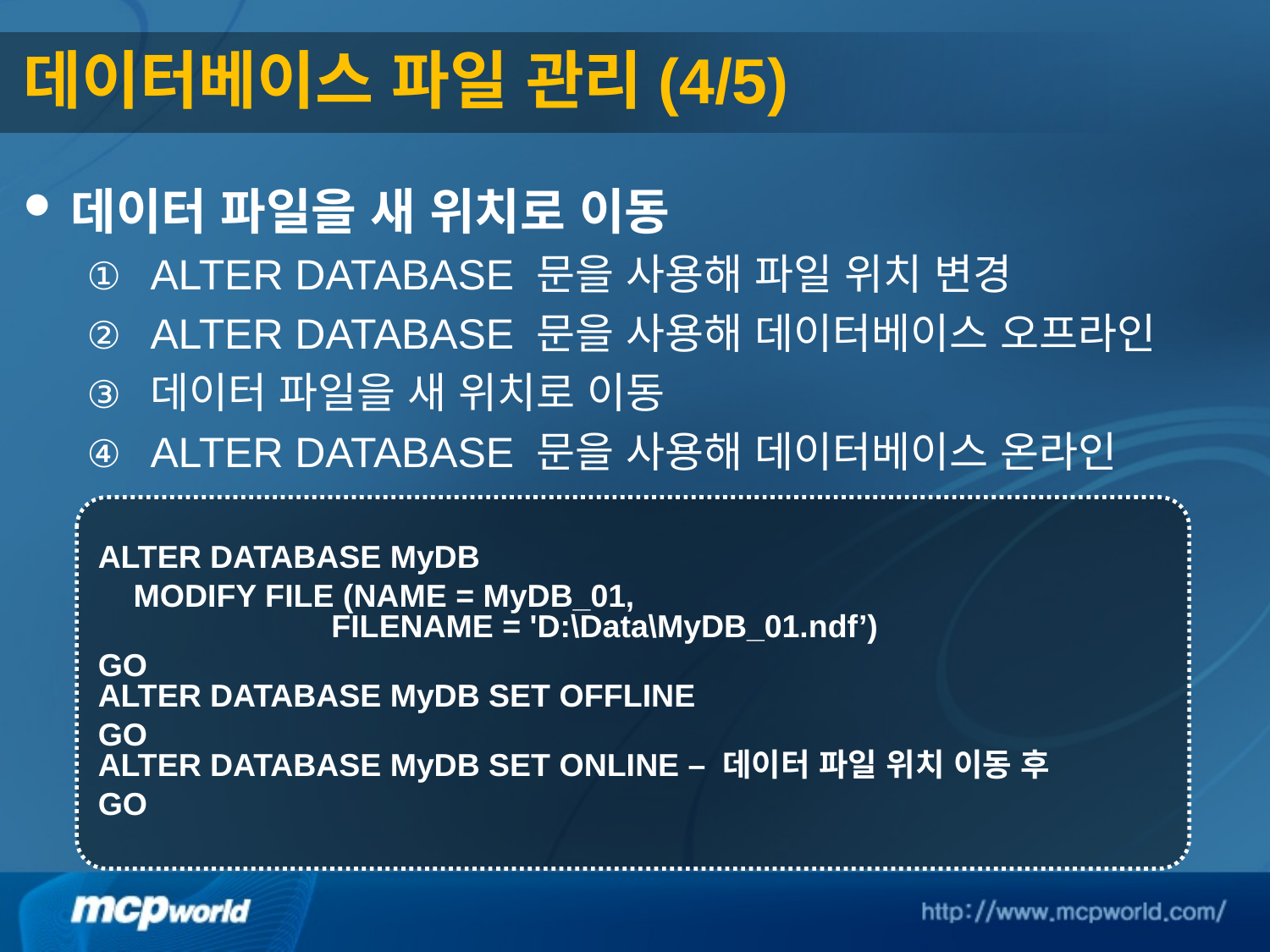

# 데이터베이스 파일 관리(4/5)
데이터 파일을 새 위치로 이동
ALTER DATABASE 문을 사용해 파일 위치 변경
ALTER DATABASE 문을 사용해 데이터베이스 오프라인
데이터 파일을 새 위치로 이동
ALTER DATABASE 문을 사용해 데이터베이스 온라인

ALTER DATABASE MyDB
    MODIFY FILE (NAME = MyDB_01,
	            FILENAME = 'D:\Data\MyDB_01.ndf’)
GO
ALTER DATABASE MyDB SET OFFLINE
GO
ALTER DATABASE MyDB SET ONLINE – 데이터 파일 위치 이동 후
GO